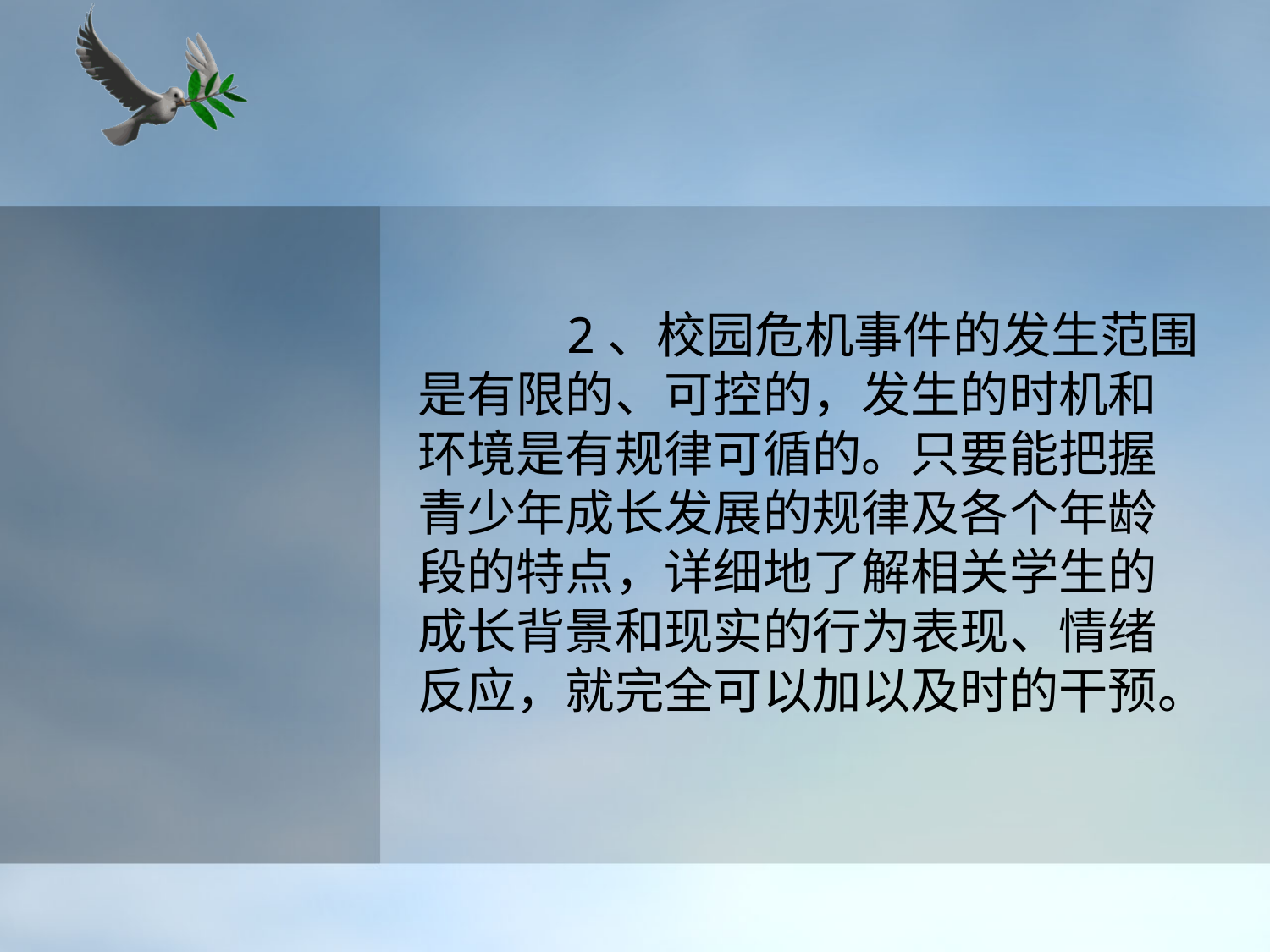

# 2、校园危机事件的发生范围是有限的、可控的，发生的时机和环境是有规律可循的。只要能把握青少年成长发展的规律及各个年龄段的特点，详细地了解相关学生的成长背景和现实的行为表现、情绪反应，就完全可以加以及时的干预。